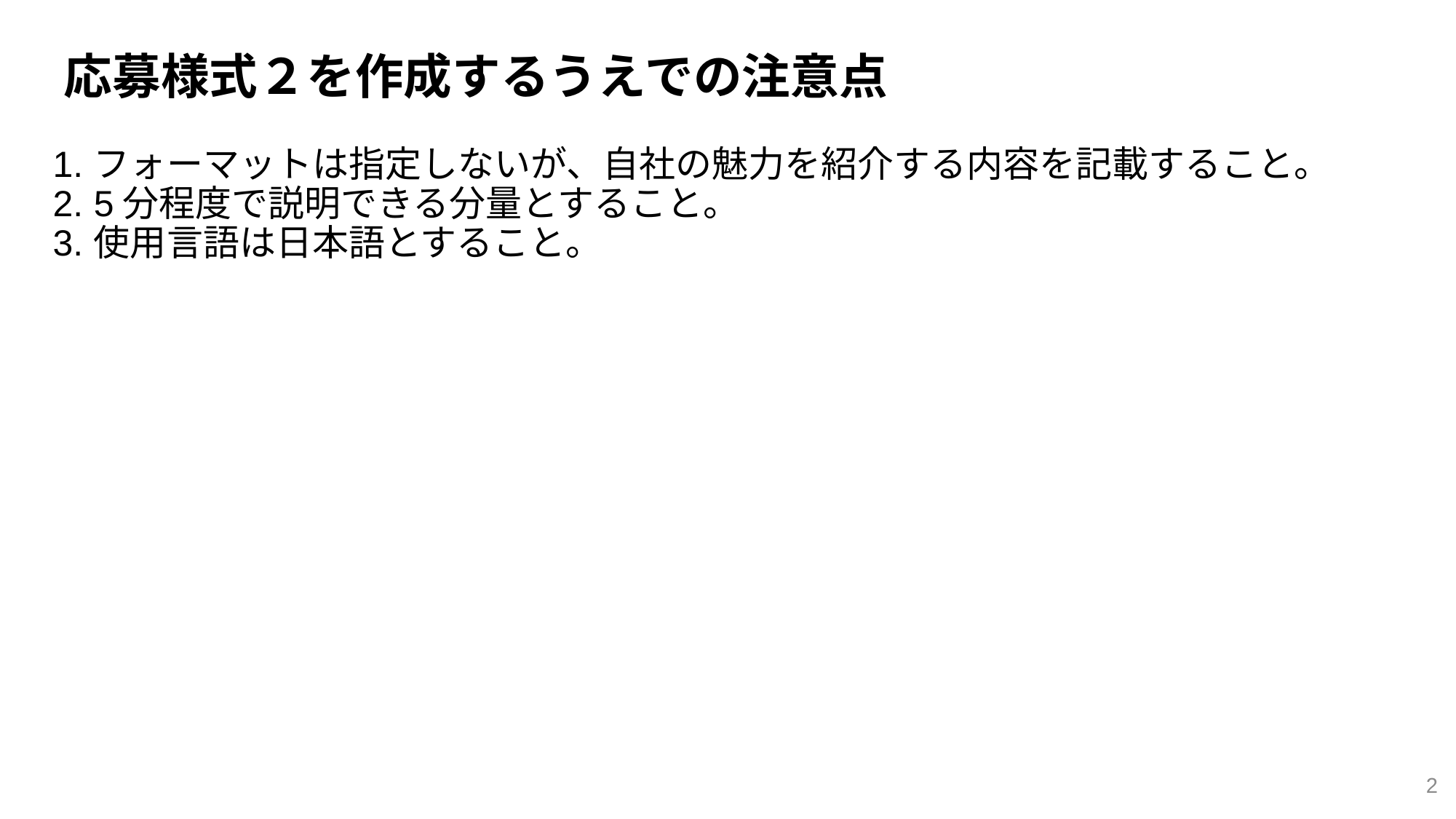

# 応募様式２を作成するうえでの注意点
フォーマットは指定しないが、自社の魅力を紹介する内容を記載すること。
5分程度で説明できる分量とすること。
使用言語は日本語とすること。
2